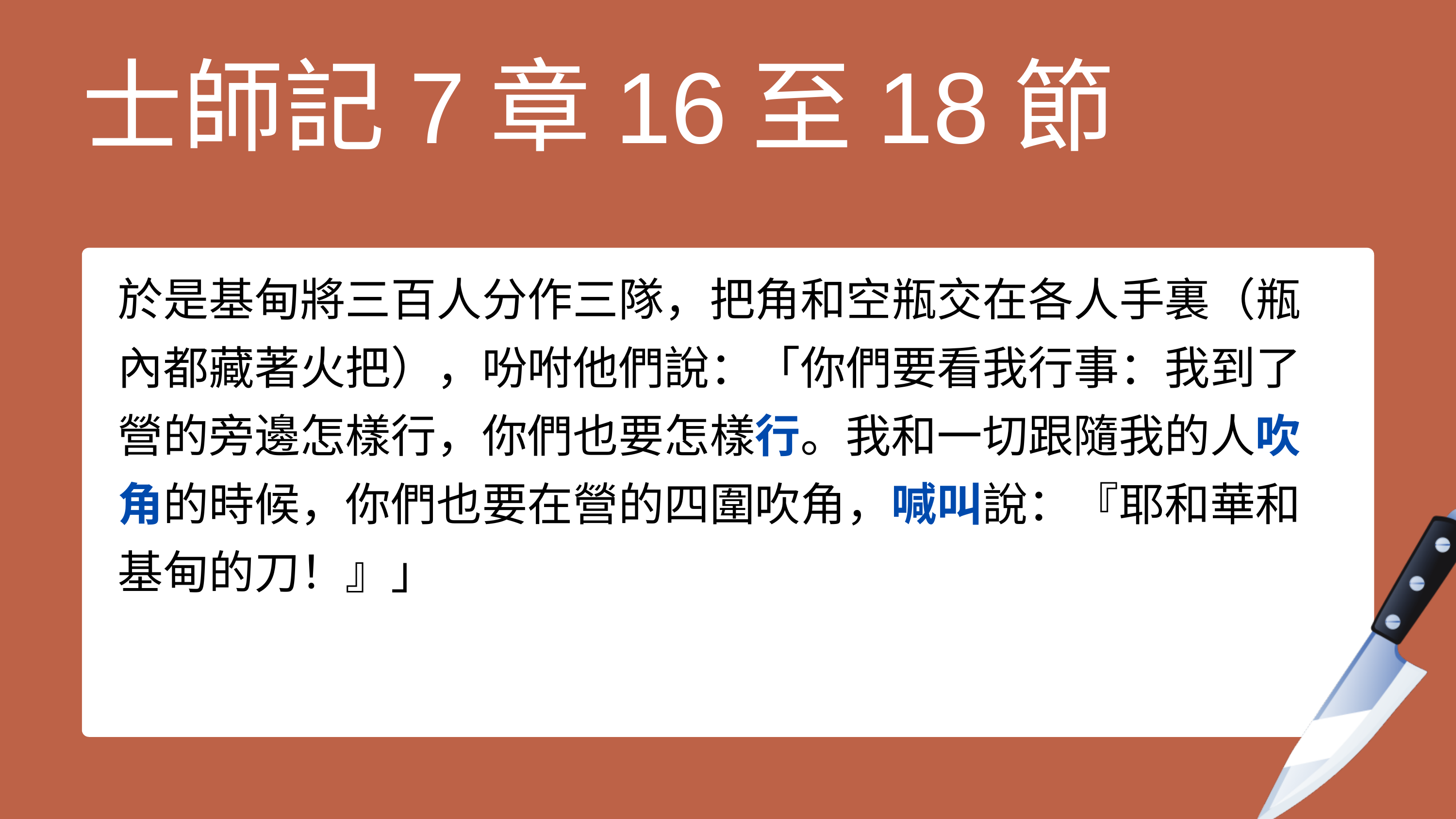

士師記7章16至18節

於是基甸將三百人分作三隊，把角和空瓶交在各人手裏（瓶內都藏著火把），吩咐他們說：「你們要看我行事：我到了營的旁邊怎樣行，你們也要怎樣行。我和一切跟隨我的人吹角的時候，你們也要在營的四圍吹角，喊叫說：『耶和華和基甸的刀！』」